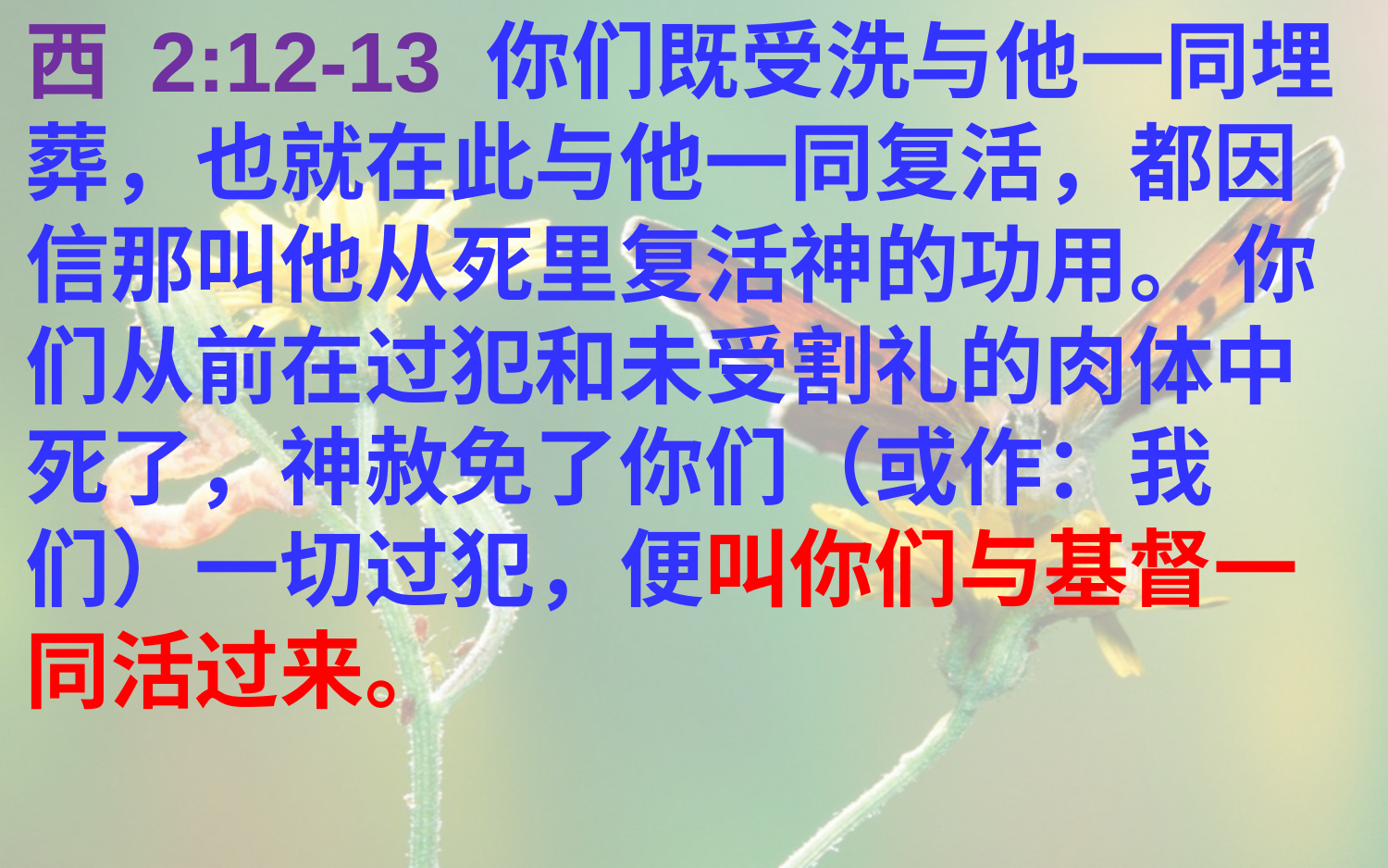

西 2:12-13 你们既受洗与他一同埋葬，也就在此与他一同复活，都因信那叫他从死里复活神的功用。 你们从前在过犯和未受割礼的肉体中死了，神赦免了你们（或作：我们）一切过犯，便叫你们与基督一同活过来。